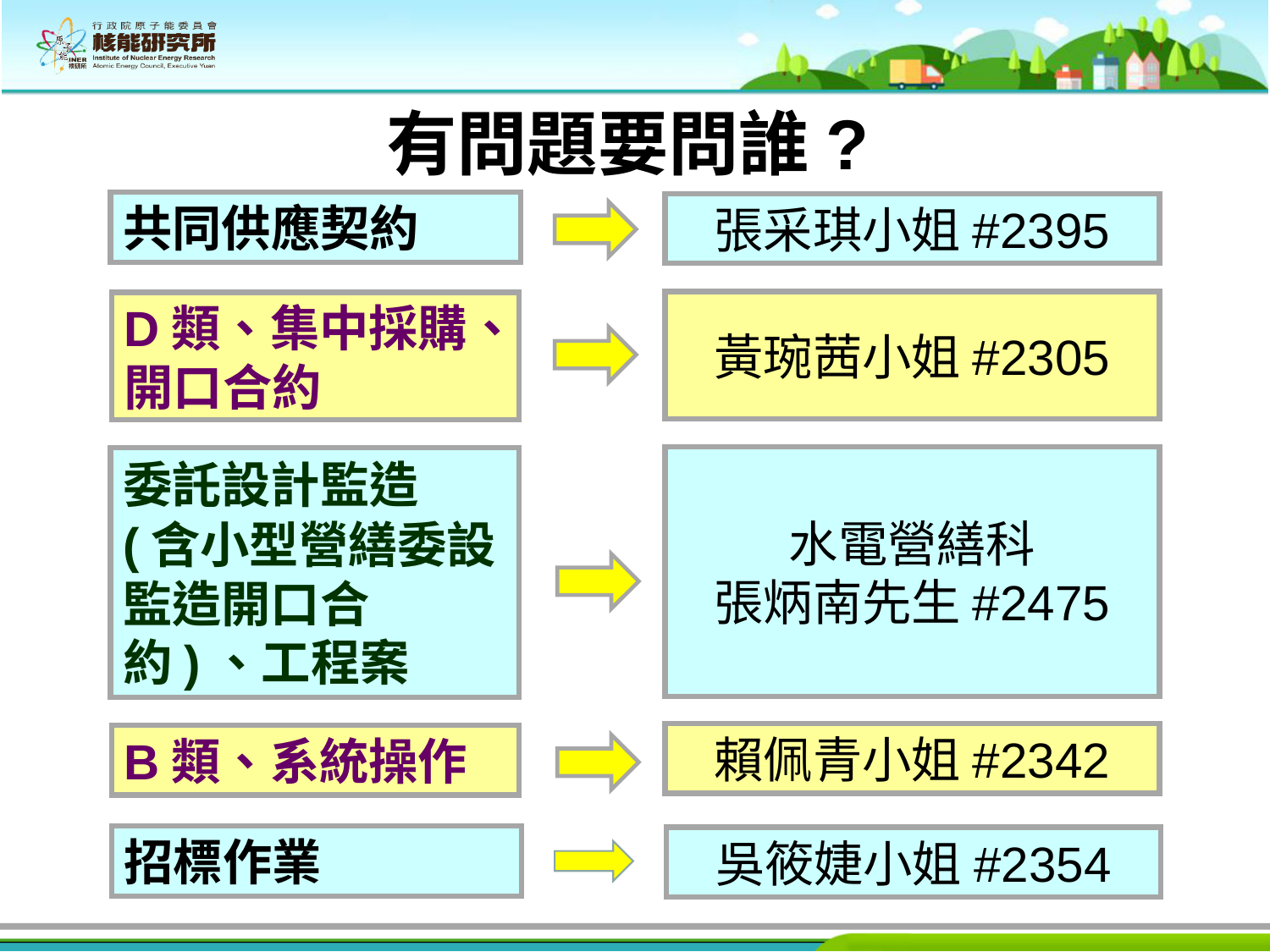

# 有問題要問誰?
共同供應契約
張采琪小姐#2395

黃琬茜小姐#2305
D類、集中採購、
開口合約

水電營繕科
張炳南先生#2475
委託設計監造(含小型營繕委設監造開口合約)、工程案

賴佩青小姐#2342
B類、系統操作

招標作業
吳筱婕小姐#2354